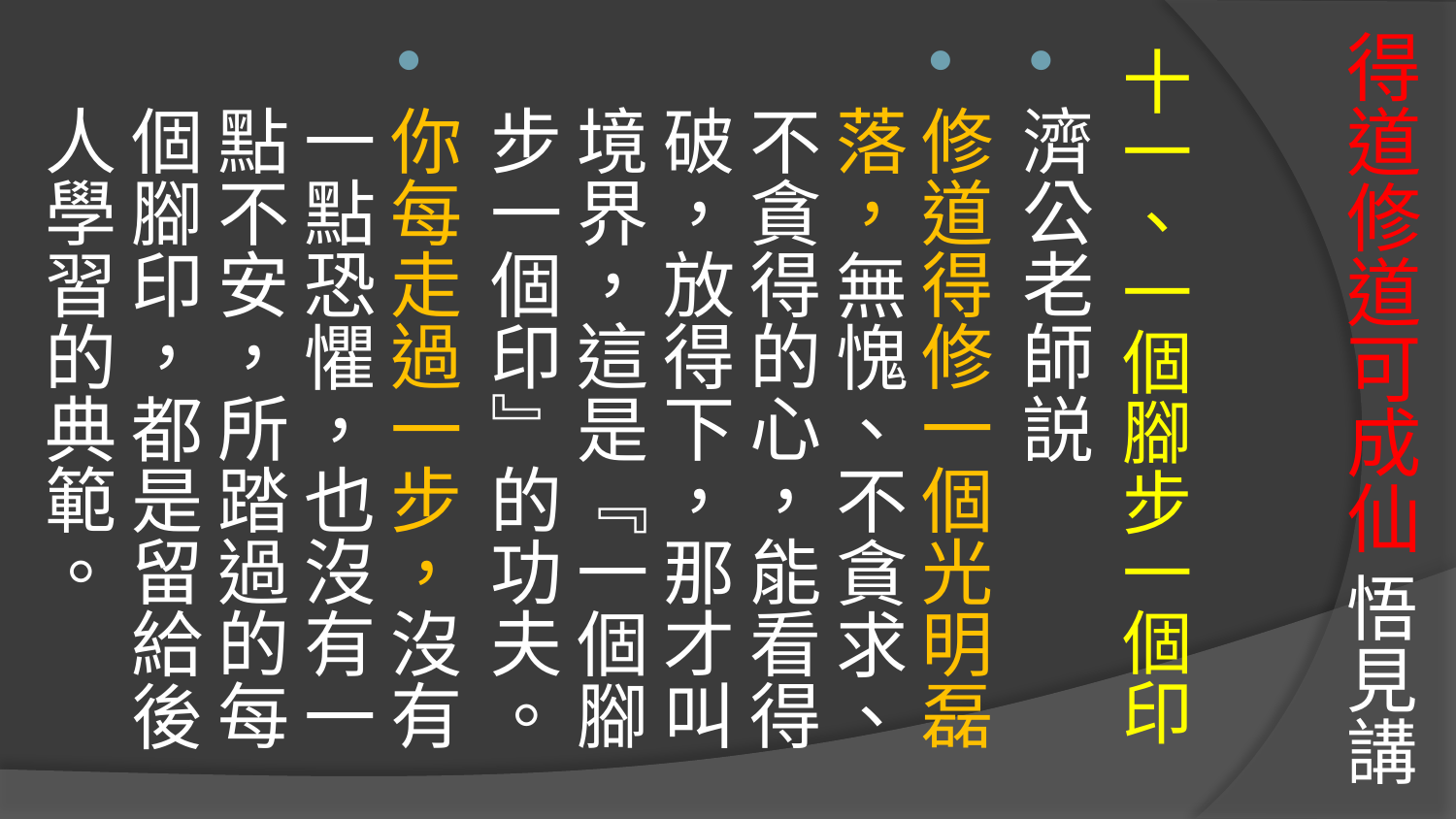

# 得道修道可成仙 悟見講
十一、一個腳步一個印
濟公老師説
修道得修一個光明磊落，無愧、不貪求、不貪得的心，能看得破，放得下，那才叫境界，這是『一個腳步一個印』的功夫。
你每走過一步，沒有一點恐懼，也沒有一點不安，所踏過的每個腳印，都是留給後人學習的典範。